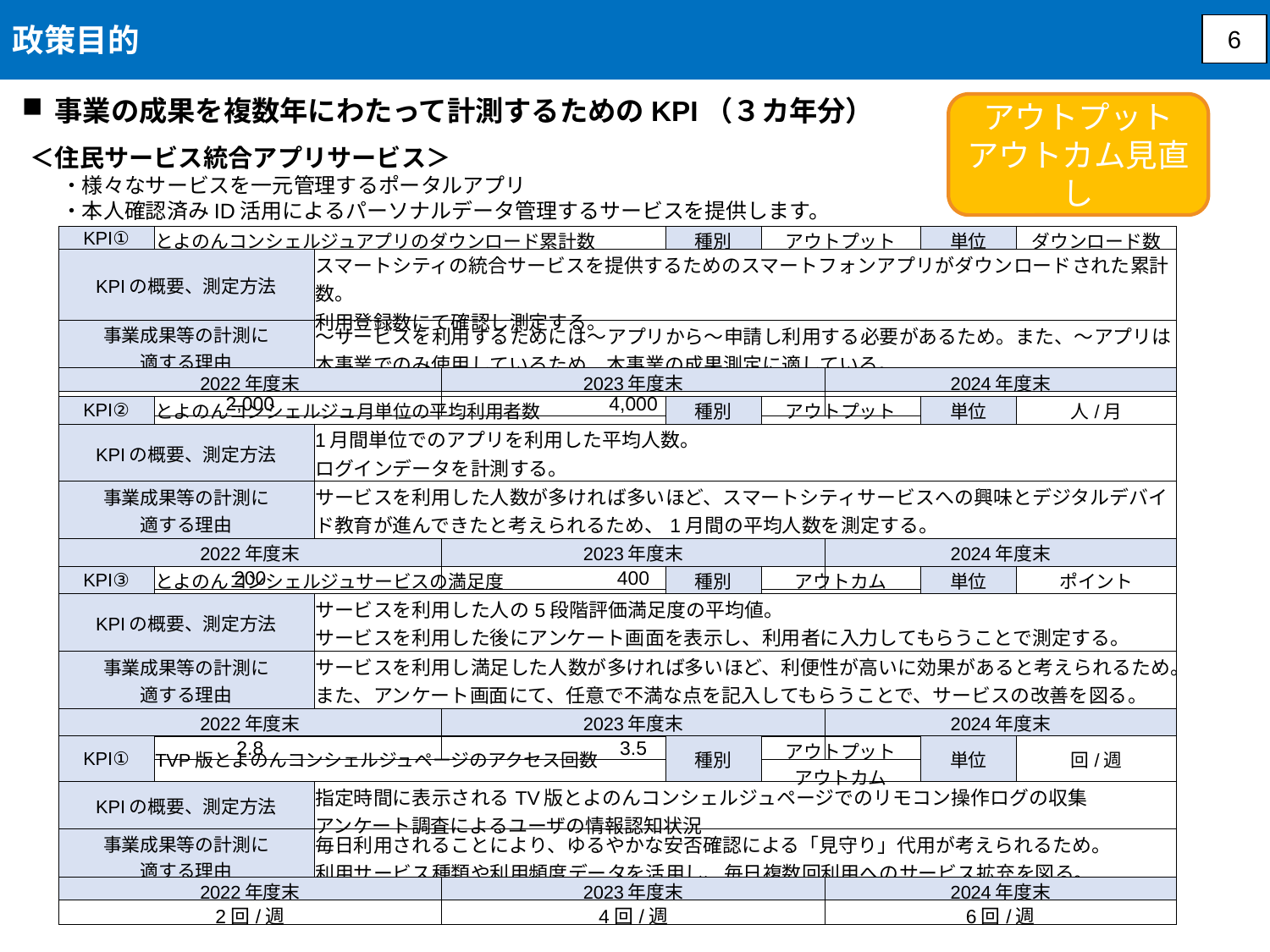

政策目的
6
事業の成果を複数年にわたって計測するためのKPI（３カ年分）
アウトプット
アウトカム見直し
＜住民サービス統合アプリサービス＞
・様々なサービスを一元管理するポータルアプリ
・本人確認済みID活用によるパーソナルデータ管理するサービスを提供します。
| KPI① | とよのんコンシェルジュアプリのダウンロード累計数 |  |  | 種別 | アウトプット |  | 単位 | ダウンロード数 |
| --- | --- | --- | --- | --- | --- | --- | --- | --- |
| KPIの概要、測定方法 |  | スマートシティの統合サービスを提供するためのスマートフォンアプリがダウンロードされた累計数。 利用登録数にて確認し測定する。 |  |  |  |  |  |  |
| 事業成果等の計測に 適する理由 |  | ～サービスを利用するためには～アプリから～申請し利用する必要があるため。また、～アプリは本事業でのみ使用しているため、本事業の成果測定に適している。 |  |  |  |  |  |  |
| 2022年度末 |  |  | 2023年度末 |  |  | 2024年度末 |  |  |
| 2,000 |  |  | 4,000 |  |  | 8,000 |  |  |
| KPI② | とよのんコンシェルジュ月単位の平均利用者数 |  |  | 種別 | アウトプット |  | 単位 | 人/月 |
| --- | --- | --- | --- | --- | --- | --- | --- | --- |
| KPIの概要、測定方法 |  | 1月間単位でのアプリを利用した平均人数。 ログインデータを計測する。 |  |  |  |  |  |  |
| 事業成果等の計測に 適する理由 |  | サービスを利用した人数が多ければ多いほど、スマートシティサービスへの興味とデジタルデバイド教育が進んできたと考えられるため、1月間の平均人数を測定する。 |  |  |  |  |  |  |
| 2022年度末 |  |  | 2023年度末 |  |  | 2024年度末 |  |  |
| 200 |  |  | 400 |  |  | 800 |  |  |
| KPI③ | とよのんコンシェルジュサービスの満足度 |  |  | 種別 | アウトカム |  | 単位 | ポイント |
| --- | --- | --- | --- | --- | --- | --- | --- | --- |
| KPIの概要、測定方法 |  | サービスを利用した人の5段階評価満足度の平均値。 サービスを利用した後にアンケート画面を表示し、利用者に入力してもらうことで測定する。 |  |  |  |  |  |  |
| 事業成果等の計測に 適する理由 |  | サービスを利用し満足した人数が多ければ多いほど、利便性が高いに効果があると考えられるため。また、アンケート画面にて、任意で不満な点を記入してもらうことで、サービスの改善を図る。 |  |  |  |  |  |  |
| 2022年度末 |  |  | 2023年度末 |  |  | 2024年度末 |  |  |
| 2.8 |  |  | 3.5 |  |  | 4.2 |  |  |
| KPI① | TVP版とよのんコンシェルジュページのアクセス回数 |  |  | 種別 | アウトプット アウトカム |  | 単位 | 回/週 |
| --- | --- | --- | --- | --- | --- | --- | --- | --- |
| KPIの概要、測定方法 |  | 指定時間に表示されるTV版とよのんコンシェルジュページでのリモコン操作ログの収集 アンケート調査によるユーザの情報認知状況 |  |  |  |  |  |  |
| 事業成果等の計測に 適する理由 |  | 毎日利用されることにより、ゆるやかな安否確認による「見守り」代用が考えられるため。 利用サービス種類や利用頻度データを活用し、毎日複数回利用へのサービス拡充を図る。 |  |  |  |  |  |  |
| 2022年度末 |  |  | 2023年度末 |  |  | 2024年度末 |  |  |
| 2回/週 |  |  | 4回/週 |  |  | 6回/週 |  |  |